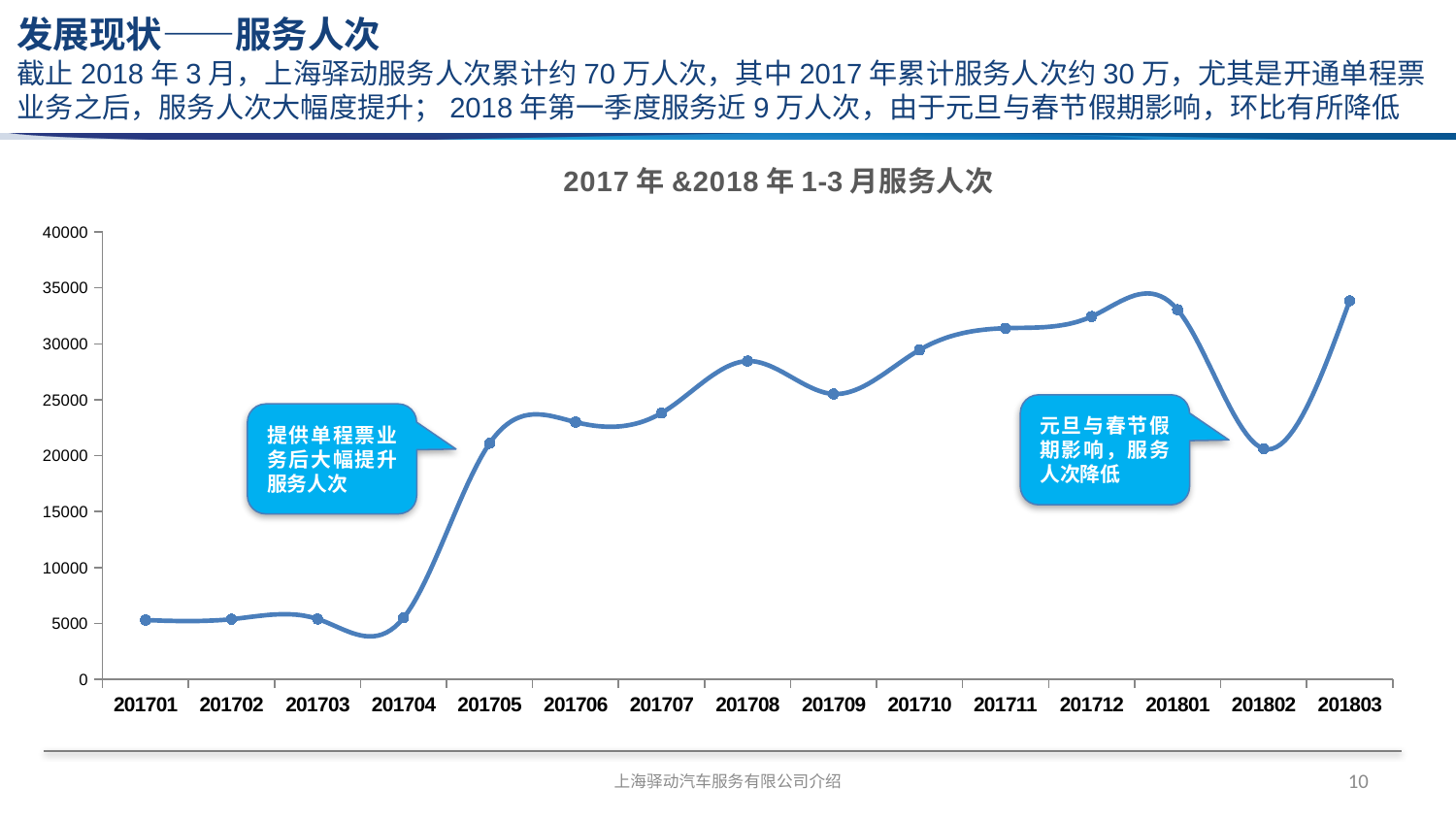

发展现状——服务人次
截止2018年3月，上海驿动服务人次累计约70万人次，其中2017年累计服务人次约30万，尤其是开通单程票业务之后，服务人次大幅度提升；2018年第一季度服务近9万人次，由于元旦与春节假期影响，环比有所降低

### Chart: 2017年&2018年1-3月服务人次

| Category | 服务人次 |
|---|---|
| 201701.0 | 5299.0 |
| 201702.0 | 5384.0 |
| 201703.0 | 5400.0 |
| 201704.0 | 5502.0 |
| 201705.0 | 21106.0 |
| 201706.0 | 23004.0 |
| 201707.0 | 23824.0 |
| 201708.0 | 28465.0 |
| 201709.0 | 25520.0 |
| 201710.0 | 29462.0 |
| 201711.0 | 31400.0 |
| 201712.0 | 32446.0 |
| 201801.0 | 33054.0 |
| 201802.0 | 20627.0 |
| 201803.0 | 33844.0 |
元旦与春节假期影响，服务人次降低
提供单程票业务后大幅提升服务人次
上海驿动汽车服务有限公司介绍
10